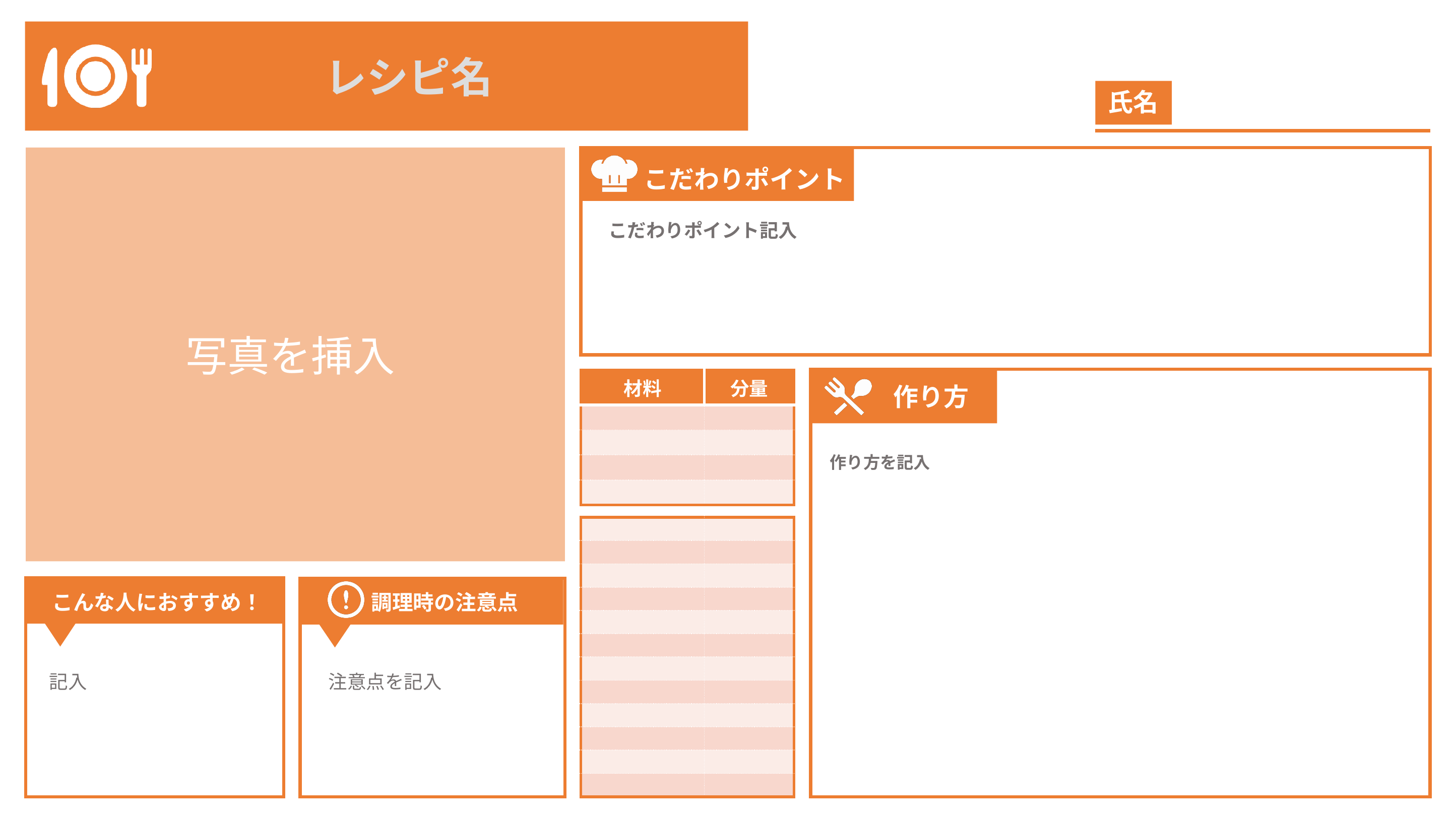

レシピ名
こだわりポイント記入
| 材料 | 分量 |
| --- | --- |
|  |  |
|  |  |
|  |  |
|  |  |
作り方を記入
|  |  |
| --- | --- |
|  |  |
|  |  |
|  |  |
|  |  |
|  |  |
|  |  |
|  |  |
|  |  |
|  |  |
|  |  |
|  |  |
記入
注意点を記入